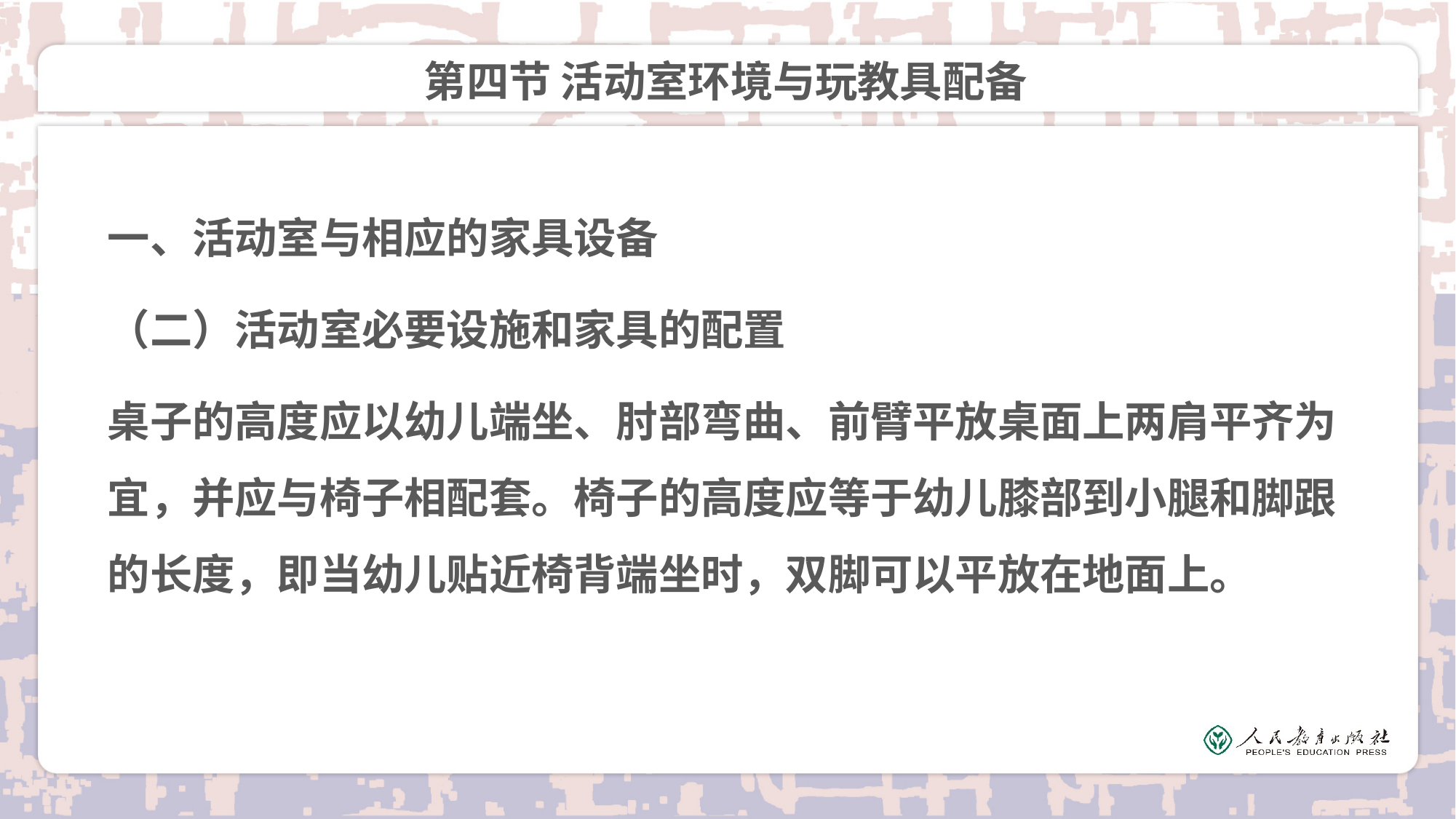

# 第四节 活动室环境与玩教具配备
一、活动室与相应的家具设备
（二）活动室必要设施和家具的配置
桌子的高度应以幼儿端坐、肘部弯曲、前臂平放桌面上两肩平齐为宜，并应与椅子相配套。椅子的高度应等于幼儿膝部到小腿和脚跟的长度，即当幼儿贴近椅背端坐时，双脚可以平放在地面上。